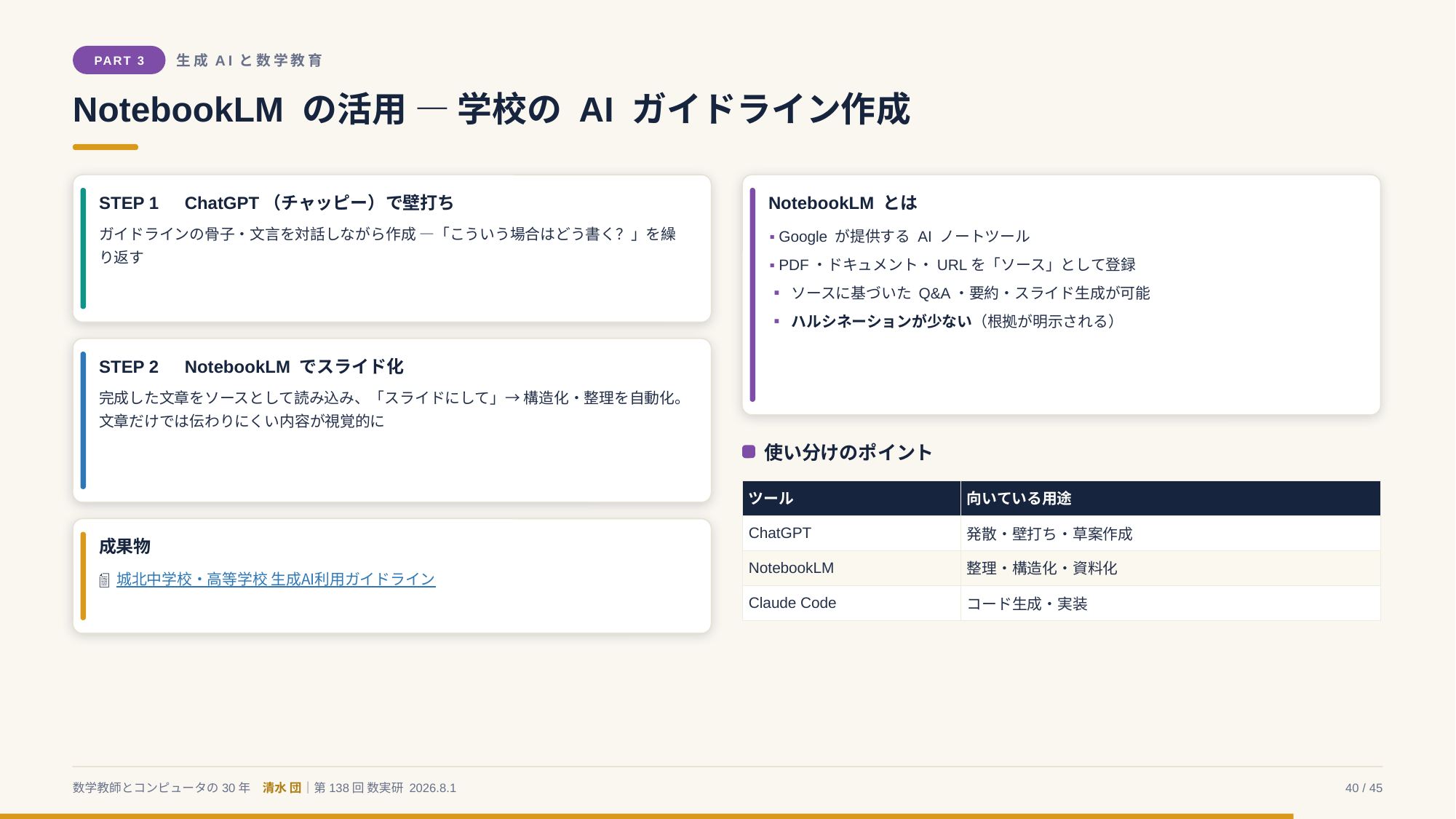

PART 3
生成AIと数学教育
NotebookLM の活用 ― 学校の AI ガイドライン作成

STEP 1　ChatGPT（チャッピー）で壁打ち
NotebookLM とは

ガイドラインの骨子・文言を対話しながら作成 ―「こういう場合はどう書く？」を繰り返す
▪ Google が提供する AI ノートツール
▪ PDF・ドキュメント・URLを「ソース」として登録
▪ ソースに基づいた Q&A・要約・スライド生成が可能
▪ ハルシネーションが少ない（根拠が明示される）

STEP 2　NotebookLM でスライド化

完成した文章をソースとして読み込み、「スライドにして」→ 構造化・整理を自動化。文章だけでは伝わりにくい内容が視覚的に
使い分けのポイント

| ツール | 向いている用途 |
| --- | --- |
| ChatGPT | 発散・壁打ち・草案作成 |
| NotebookLM | 整理・構造化・資料化 |
| Claude Code | コード生成・実装 |

成果物

📄 城北中学校・高等学校 生成AI利用ガイドライン

数学教師とコンピュータの30年　清水 団｜第138回 数実研 2026.8.1
40 / 45